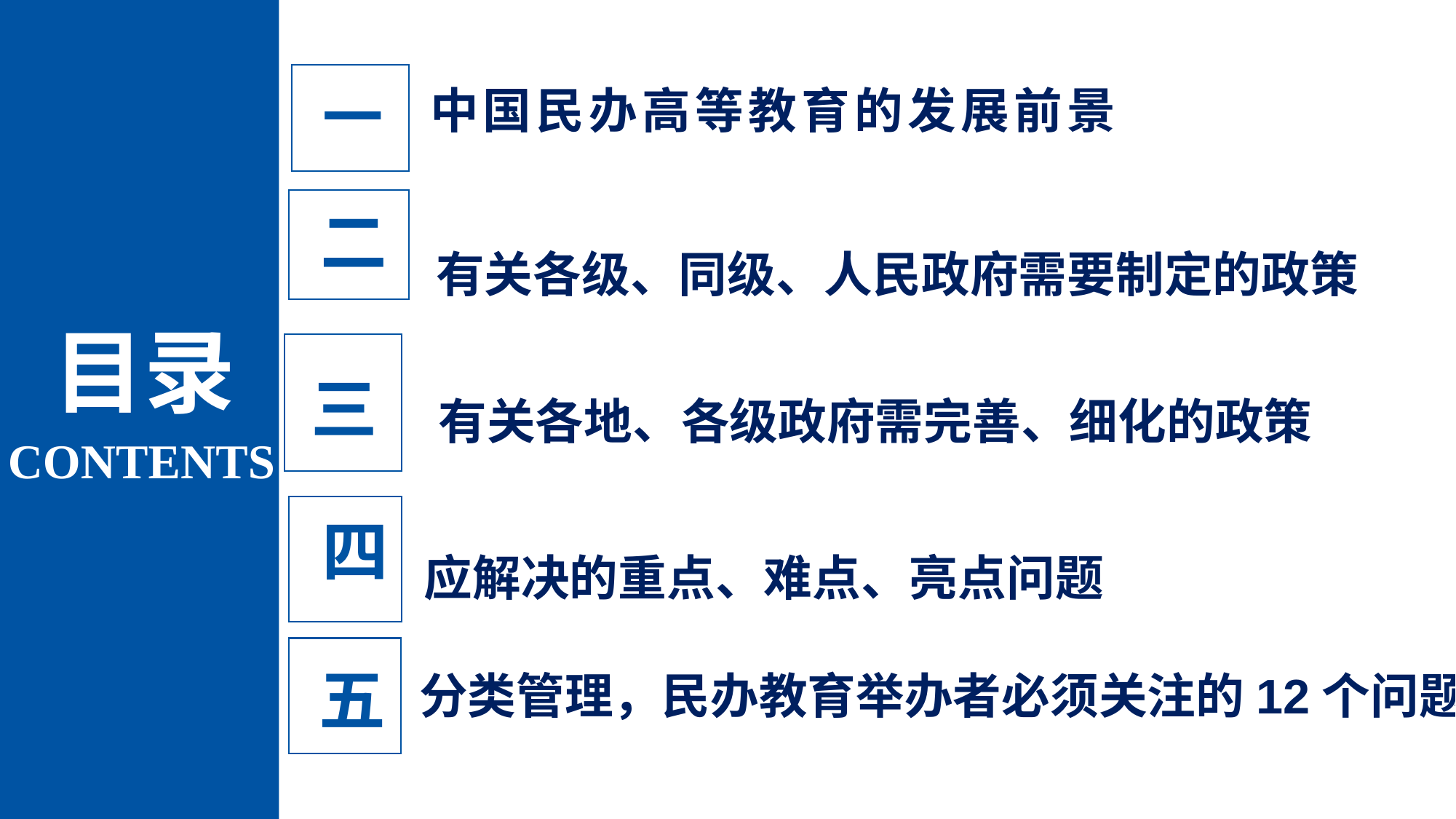

一
中国民办高等教育的发展前景

    二
有关各级、同级、人民政府需要制定的政策
目录
有关各地、各级政府需完善、细化的政策

  三

CONTENTS
应解决的重点、难点、亮点问题

 四

  五

分类管理，民办教育举办者必须关注的12个问题